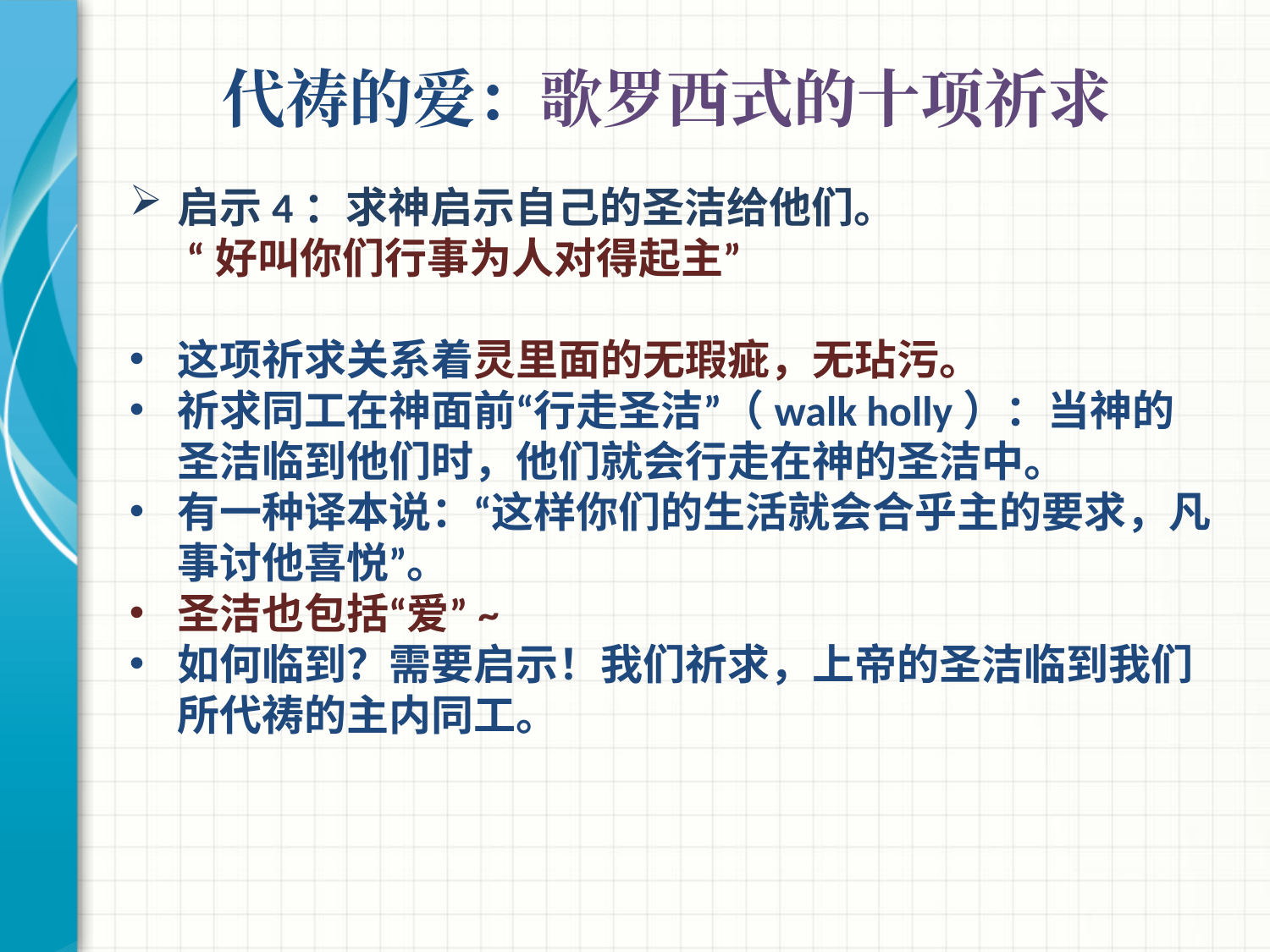

# 代祷的爱：歌罗西式的十项祈求

启示4：求神启示自己的圣洁给他们。
      “好叫你们行事为人对得起主”

这项祈求关系着灵里面的无瑕疵，无玷污。
祈求同工在神面前“行走圣洁”（walk holly）：当神的圣洁临到他们时，他们就会行走在神的圣洁中。
有一种译本说：“这样你们的生活就会合乎主的要求，凡事讨他喜悦”。
圣洁也包括“爱”~
如何临到？需要启示！我们祈求，上帝的圣洁临到我们所代祷的主内同工。